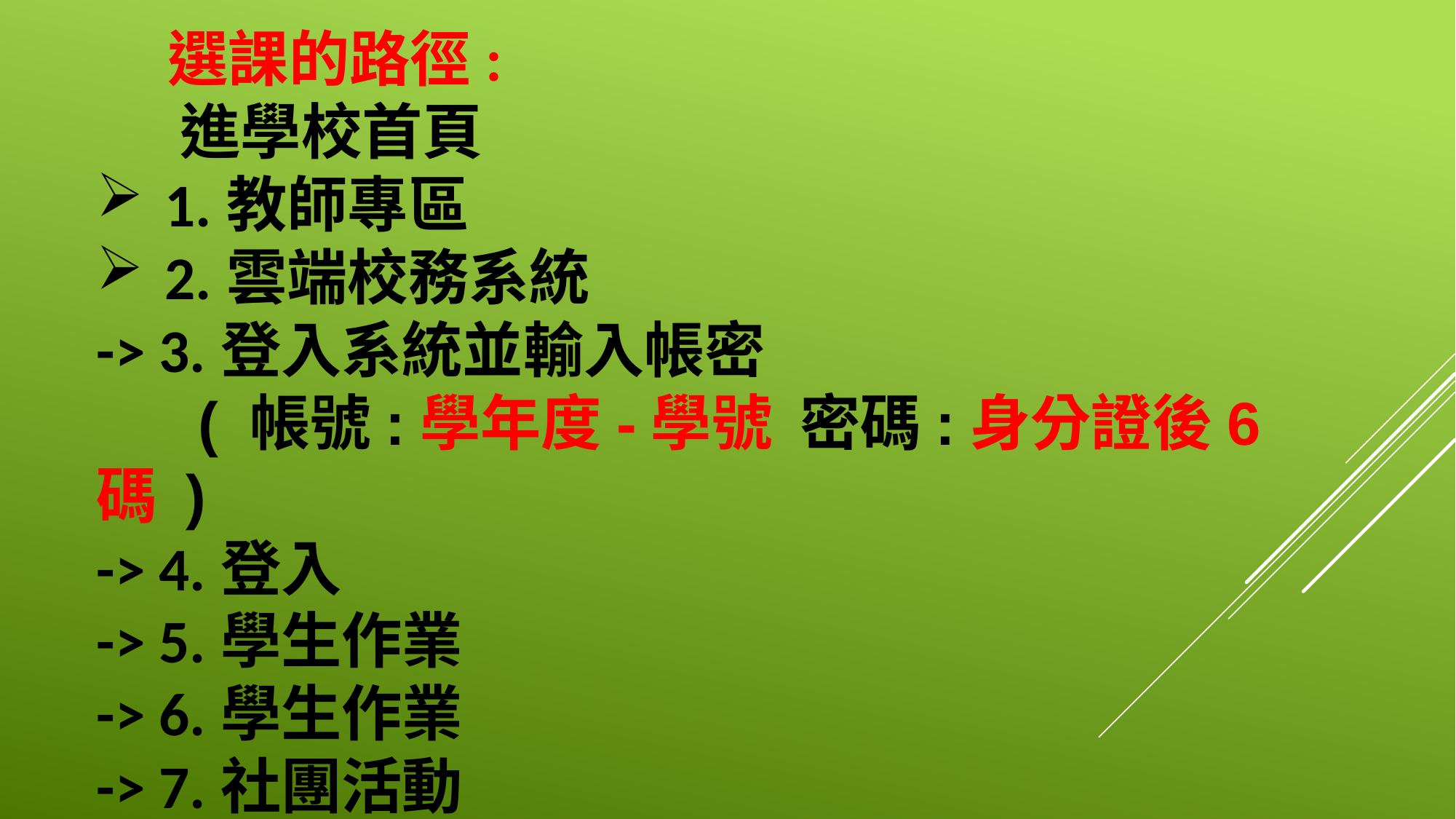

選課的路徑:
     進學校首頁
1.教師專區
2.雲端校務系統
-> 3.登入系統並輸入帳密
      ( 帳號:學年度-學號  密碼:身分證後6碼 )
-> 4.登入
-> 5.學生作業
-> 6.學生作業
-> 7.社團活動
-> 8.社團選課。